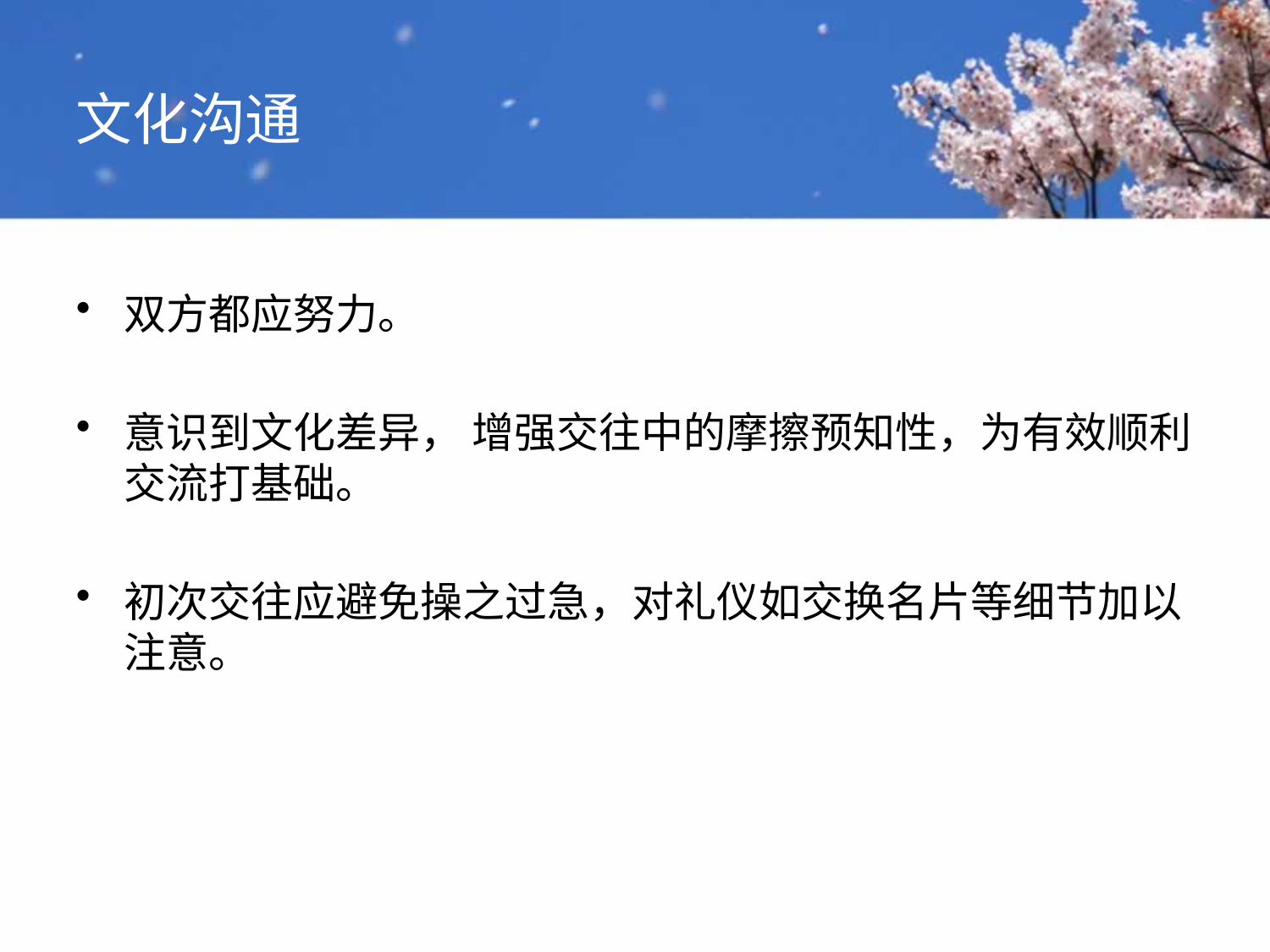

# 文化沟通

双方都应努力。

意识到文化差异， 增强交往中的摩擦预知性，为有效顺利交流打基础。

初次交往应避免操之过急，对礼仪如交换名片等细节加以注意。